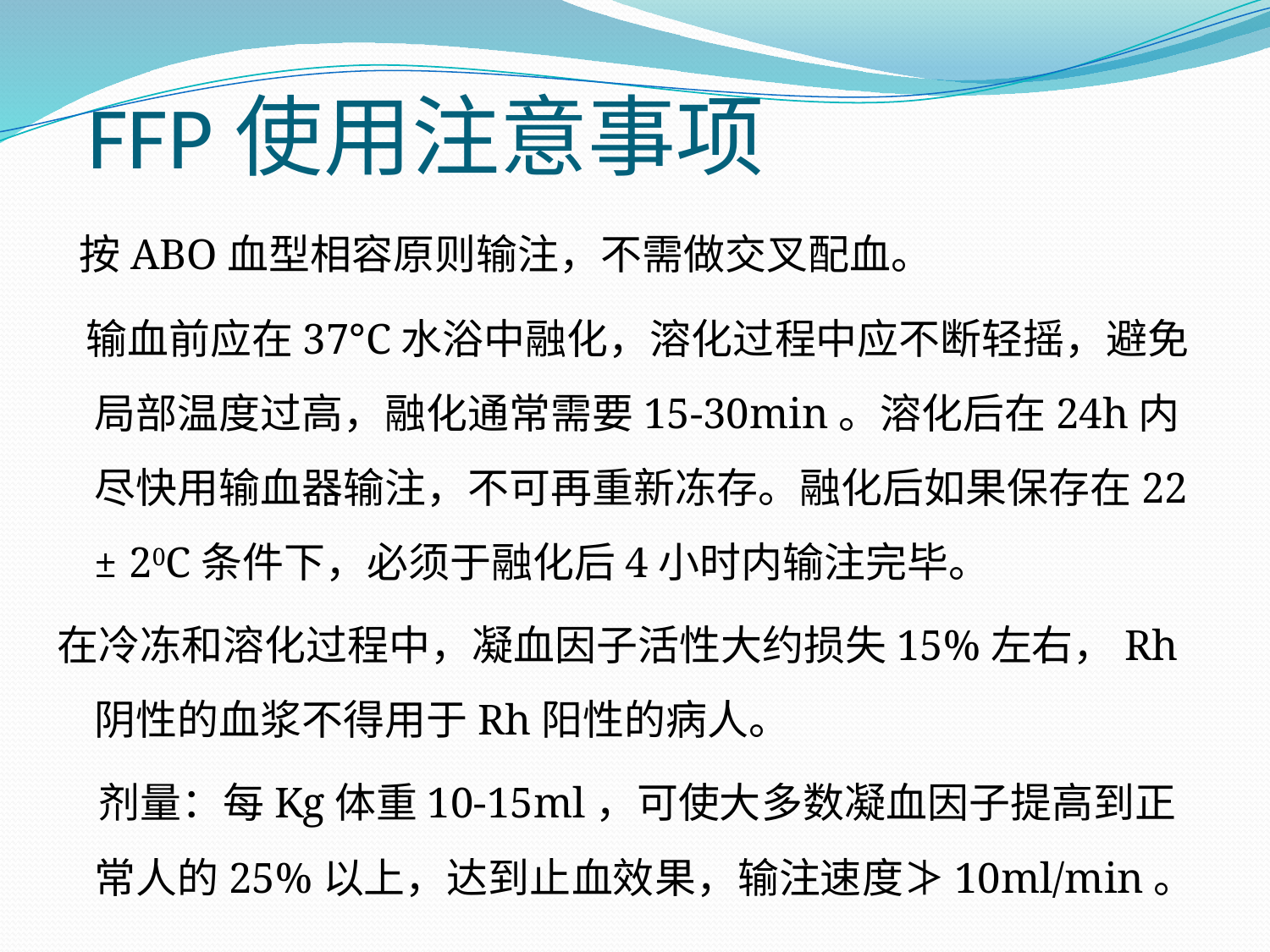

# FFP使用注意事项
 按ABO血型相容原则输注，不需做交叉配血。
  输血前应在37°C水浴中融化，溶化过程中应不断轻摇，避免局部温度过高，融化通常需要15-30min。溶化后在24h内尽快用输血器输注，不可再重新冻存。融化后如果保存在22 ± 20C条件下，必须于融化后4小时内输注完毕。
在冷冻和溶化过程中，凝血因子活性大约损失15%左右，Rh阴性的血浆不得用于Rh阳性的病人。
　剂量：每Kg体重10-15ml，可使大多数凝血因子提高到正常人的25%以上，达到止血效果，输注速度≯10ml/min。